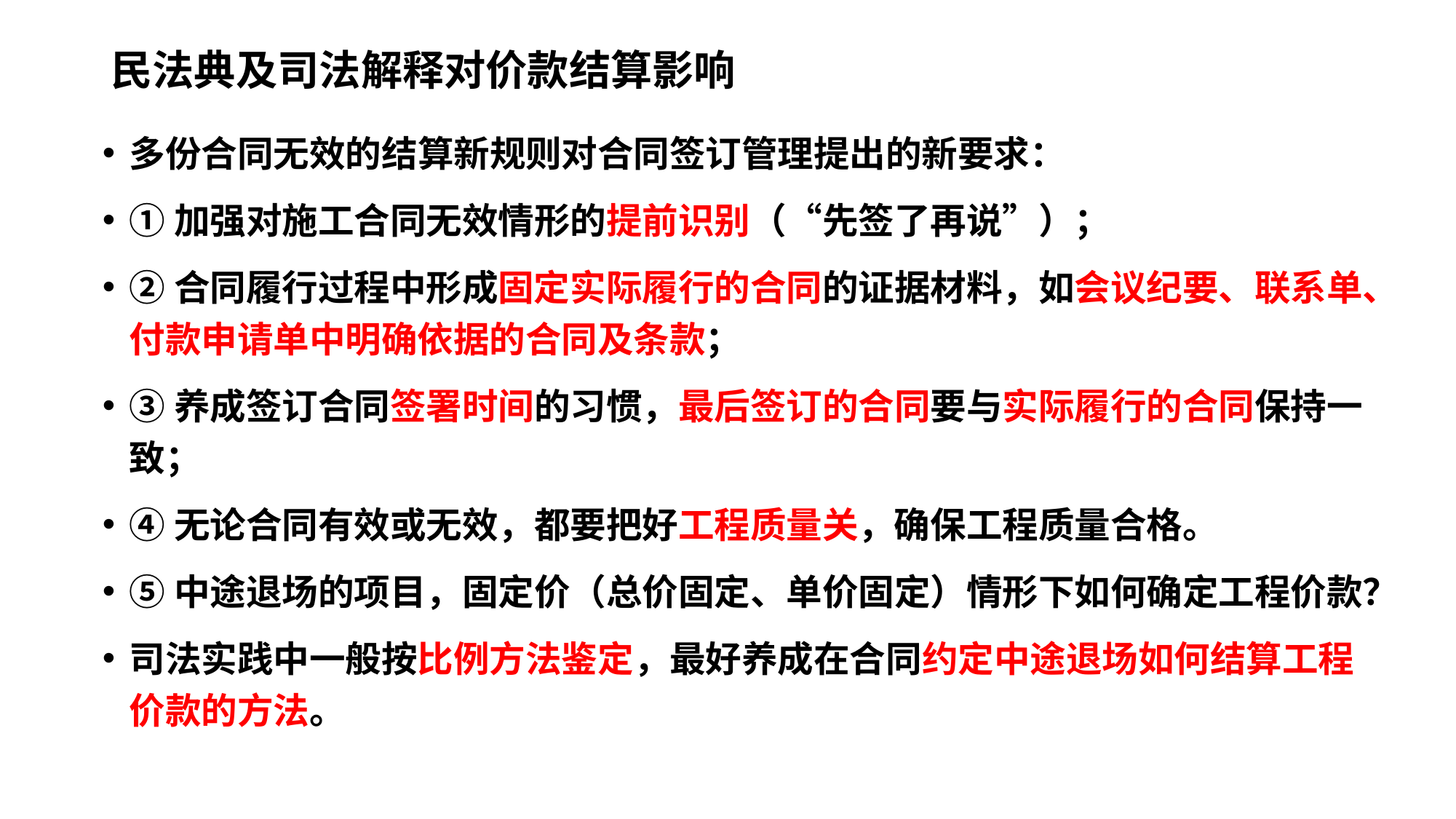

# 民法典及司法解释对价款结算影响
多份合同无效的结算新规则对合同签订管理提出的新要求：
①加强对施工合同无效情形的提前识别（“先签了再说”）；
②合同履行过程中形成固定实际履行的合同的证据材料，如会议纪要、联系单、付款申请单中明确依据的合同及条款；
③养成签订合同签署时间的习惯，最后签订的合同要与实际履行的合同保持一致；
④无论合同有效或无效，都要把好工程质量关，确保工程质量合格。
⑤中途退场的项目，固定价（总价固定、单价固定）情形下如何确定工程价款？
司法实践中一般按比例方法鉴定，最好养成在合同约定中途退场如何结算工程价款的方法。